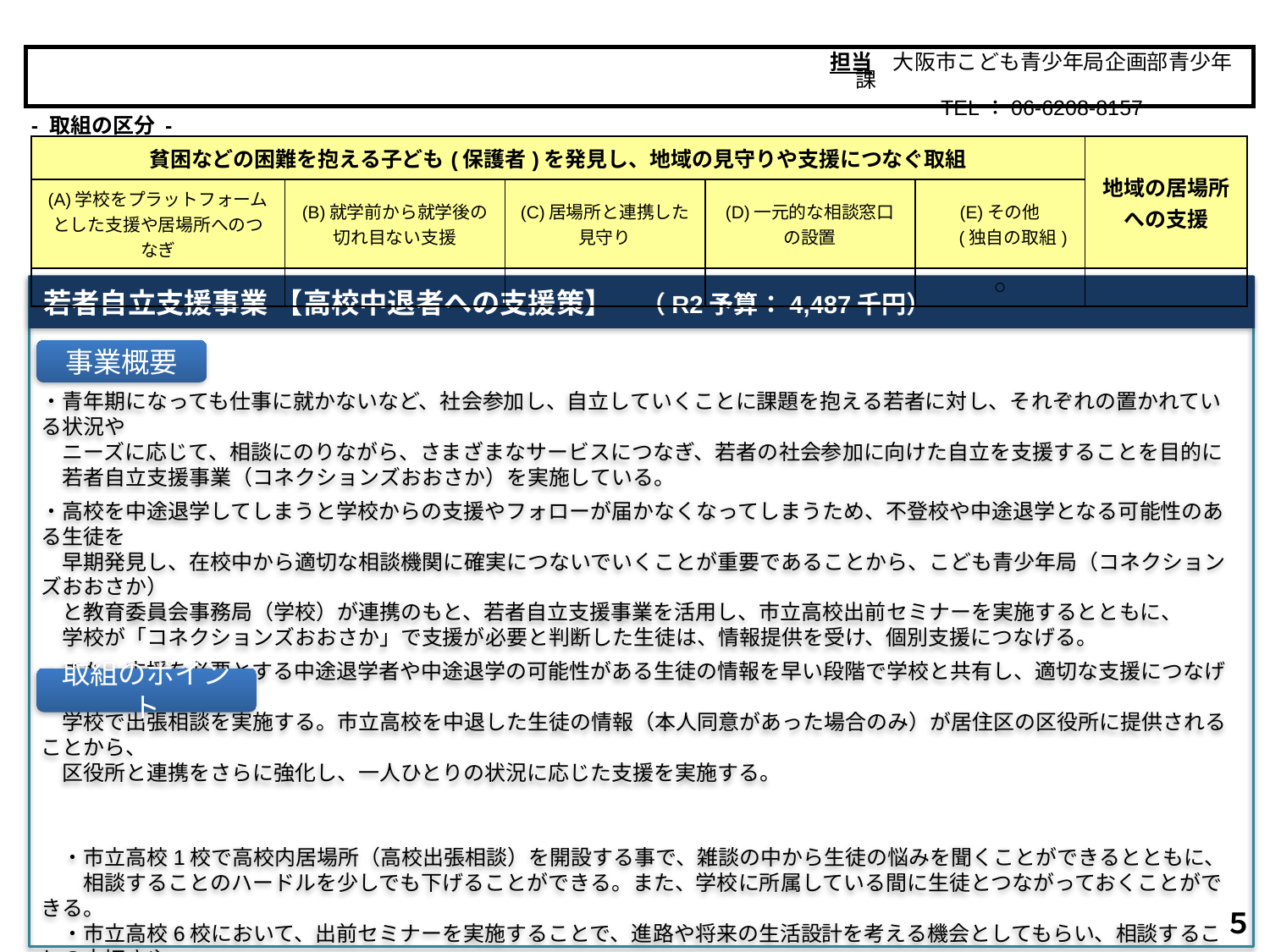

担当　大阪市こども青少年局企画部青少年課
　　　　　TEL：06-6208-8157

大阪市
- 取組の区分 -
| 貧困などの困難を抱える子ども(保護者)を発見し、地域の見守りや支援につなぐ取組 |  |  |  |  | 地域の居場所 への支援 |
| --- | --- | --- | --- | --- | --- |
| (A)学校をプラットフォームとした支援や居場所へのつなぎ | (B)就学前から就学後の 切れ目ない支援 | (C)居場所と連携した 見守り | (D)一元的な相談窓口 の設置 | (E)その他 　 (独自の取組) |  |
|  |  |  |  | ○ |  |
若者自立支援事業 【高校中退者への支援策】　（R2予算：4,487千円）

・青年期になっても仕事に就かないなど、社会参加し、自立していくことに課題を抱える若者に対し、それぞれの置かれている状況や
　ニーズに応じて、相談にのりながら、さまざまなサービスにつなぎ、若者の社会参加に向けた自立を支援することを目的に
　若者自立支援事業（コネクションズおおさか）を実施している。

・高校を中途退学してしまうと学校からの支援やフォローが届かなくなってしまうため、不登校や中途退学となる可能性のある生徒を
　早期発見し、在校中から適切な相談機関に確実につないでいくことが重要であることから、こども青少年局（コネクションズおおさか）
　と教育委員会事務局（学校）が連携のもと、若者自立支援事業を活用し、市立高校出前セミナーを実施するとともに、
　学校が「コネクションズおおさか」で支援が必要と判断した生徒は、情報提供を受け、個別支援につなげる。

・また、支援を必要とする中途退学者や中途退学の可能性がある生徒の情報を早い段階で学校と共有し、適切な支援につなげるため、
　学校で出張相談を実施する。市立高校を中退した生徒の情報（本人同意があった場合のみ）が居住区の区役所に提供されることから、
　区役所と連携をさらに強化し、一人ひとりの状況に応じた支援を実施する。

　・市立高校1校で高校内居場所（高校出張相談）を開設する事で、雑談の中から生徒の悩みを聞くことができるとともに、
　　相談することのハードルを少しでも下げることができる。また、学校に所属している間に生徒とつながっておくことができる。
　・市立高校6校において、出前セミナーを実施することで、進路や将来の生活設計を考える機会としてもらい、相談することの大切さや
　　コネクションズおおさかの取り組みについて周知を行う。
　・LINEチャットを実施する事で、相談に対するハードルが下がり、若者とつながりやすくなり、本格的な相談やコネクションズおおさか
　　への登録の前段階として若者が抱える悩みや課題を聞くことができる。
　・①高校への出前セミナー　→　市立高校6校で実施。令和元年度では６回開催し、のべ431名が受講。
　　②高校出張相談　　 　　 　　 →　市立中央高校で実施。令和元年10月・11月・１月の3回開催し、のべ32名が参加。
　　※主な取組み　「②コネクションズおおさかの周知、コネクションズおおさかへつなぐための仕組み」　参照

事業概要
取組のポイント
５